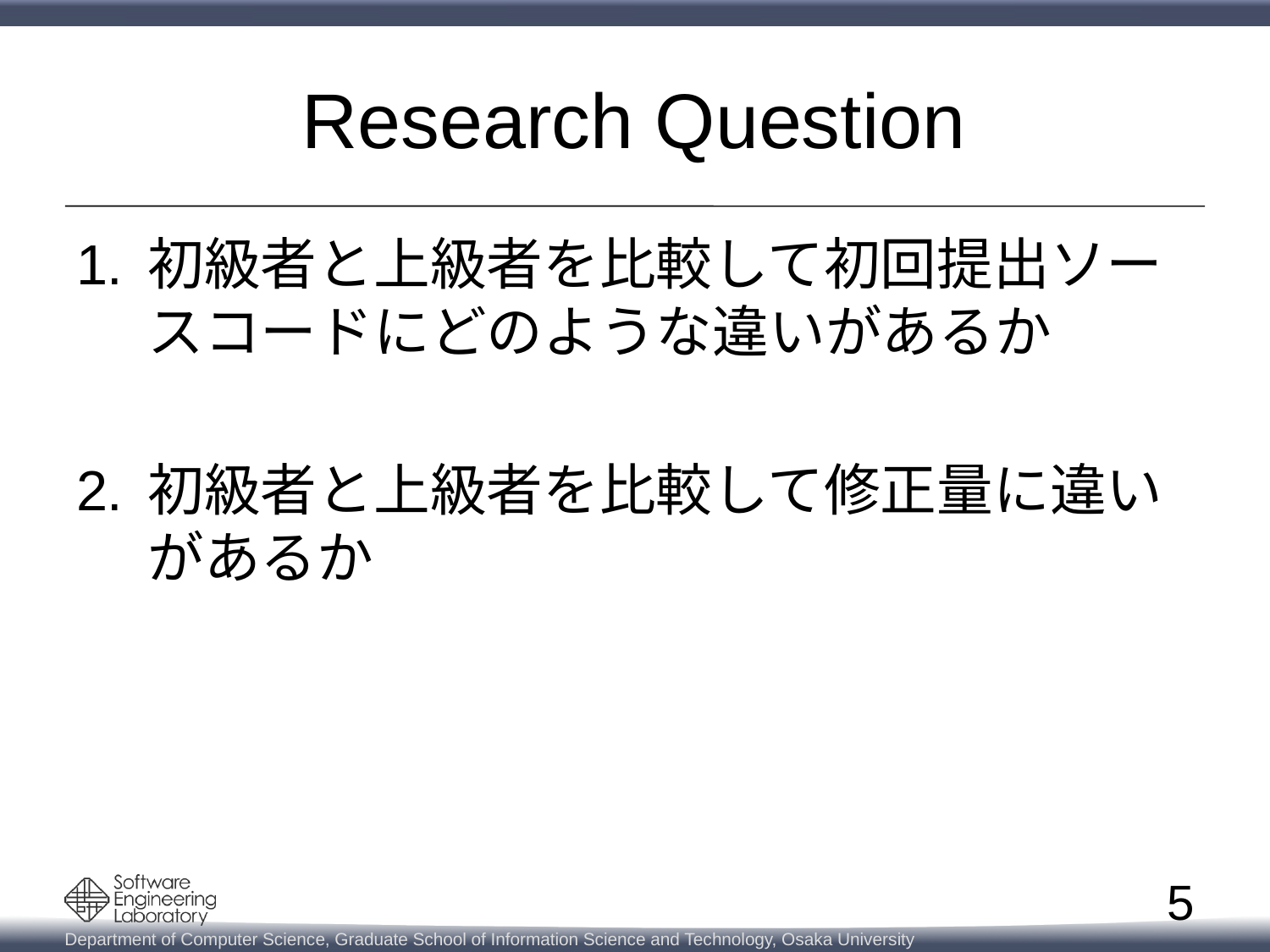

# Research Question
初級者と上級者を比較して初回提出ソースコードにどのような違いがあるか

初級者と上級者を比較して修正量に違いがあるか
5